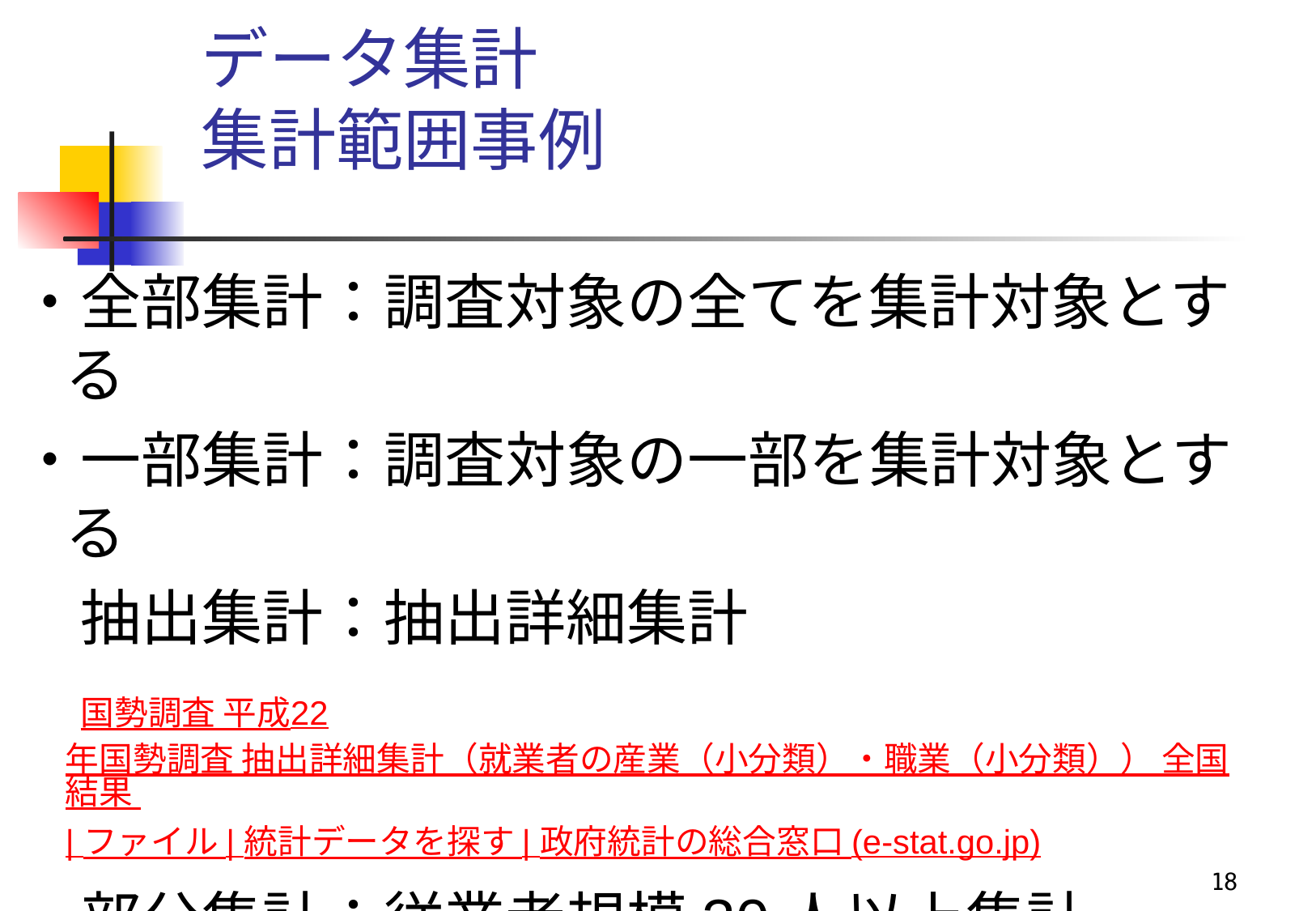

# データ集計 集計範囲事例
・全部集計：調査対象の全てを集計対象とする
・一部集計：調査対象の一部を集計対象とする
　抽出集計：抽出詳細集計
　国勢調査 平成22年国勢調査 抽出詳細集計（就業者の産業（小分類）・職業（小分類）） 全国結果 | ファイル | 統計データを探す | 政府統計の総合窓口 (e-stat.go.jp)
　部分集計：従業者規模30人以上集計

18